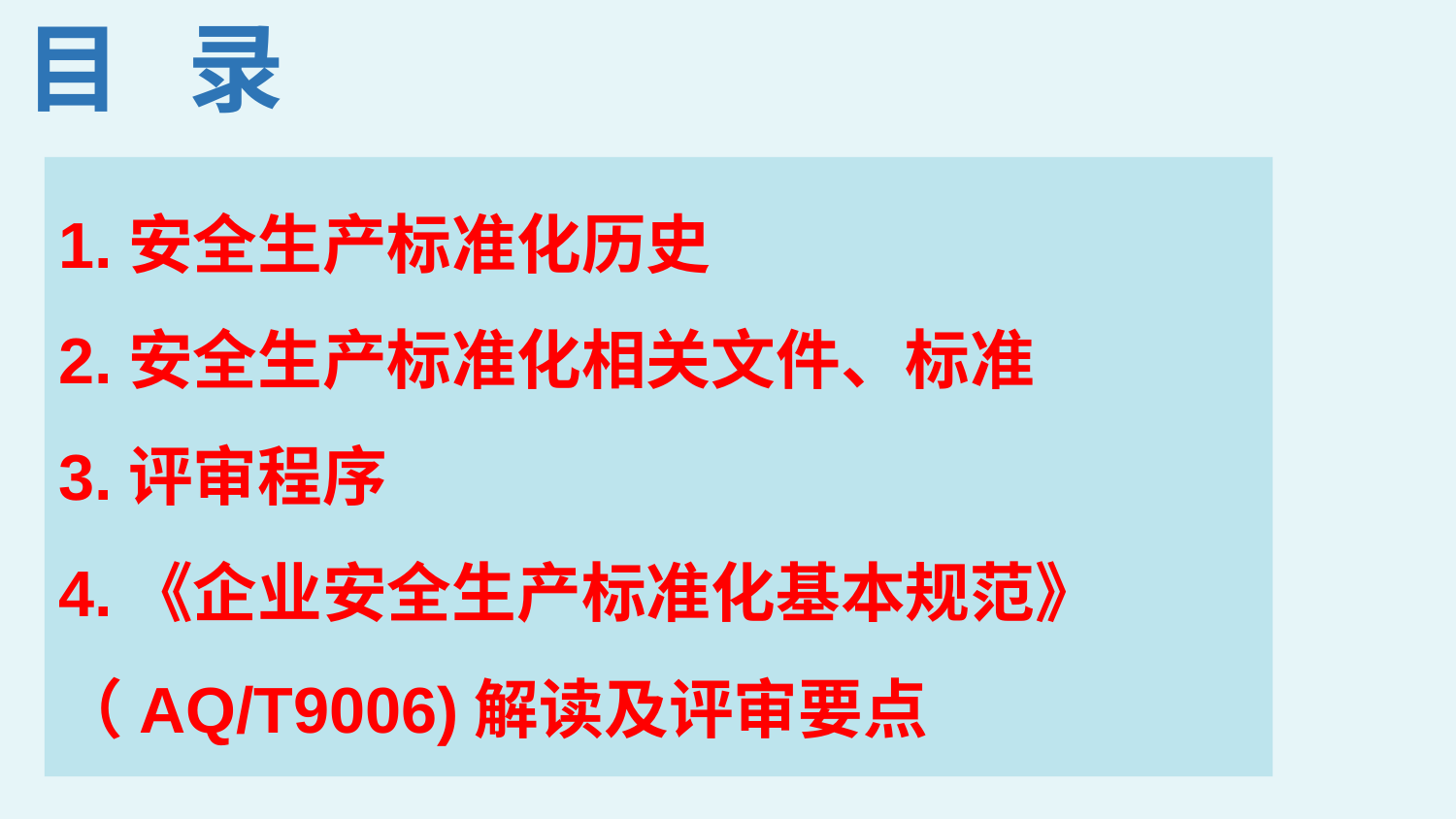

目   录
1.安全生产标准化历史
2.安全生产标准化相关文件、标准
3.评审程序
4.《企业安全生产标准化基本规范》（AQ/T9006)解读及评审要点